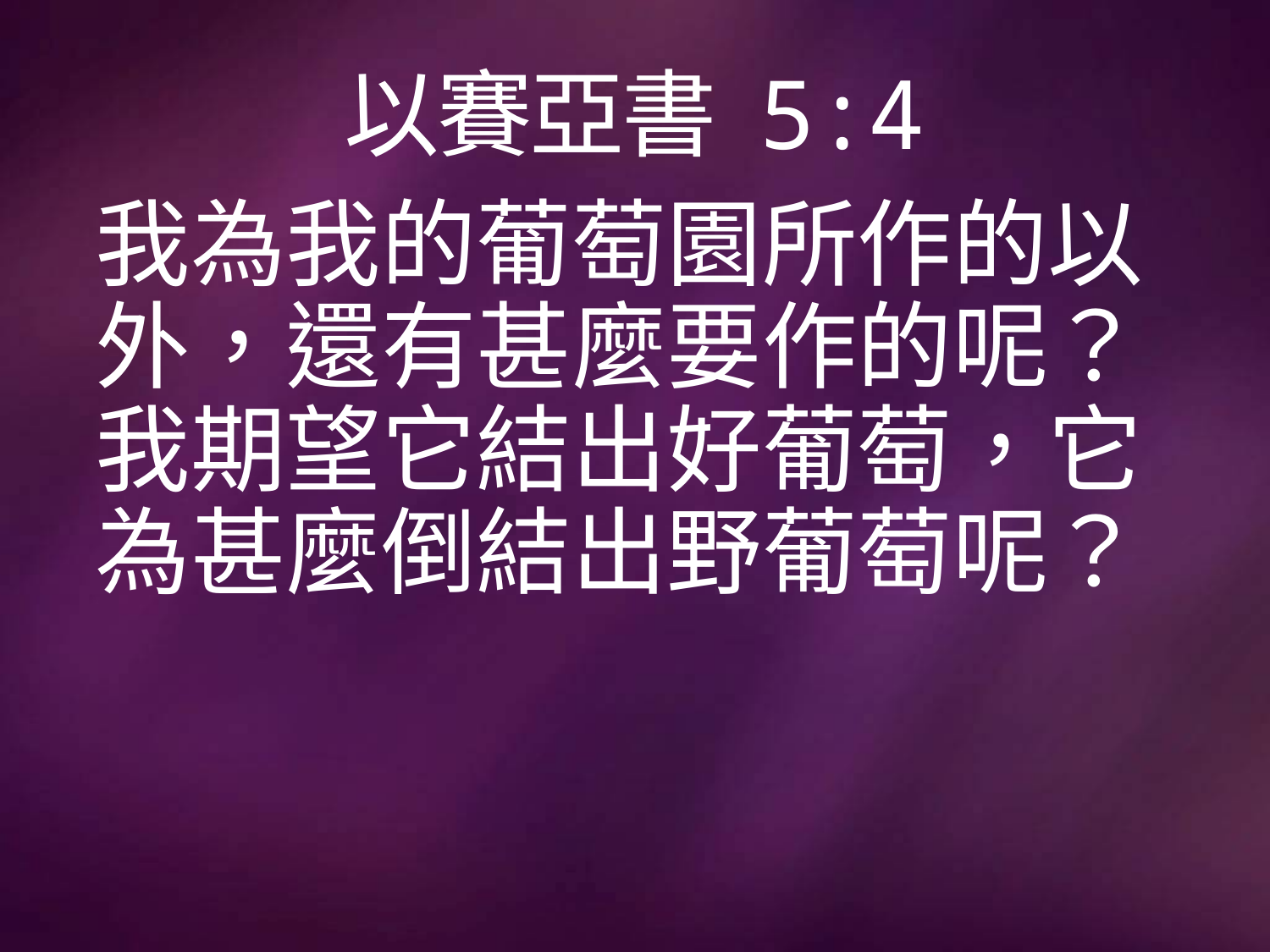

# 以賽亞書 5:4
我為我的葡萄園所作的以外，還有甚麼要作的呢？我期望它結出好葡萄，它為甚麼倒結出野葡萄呢？